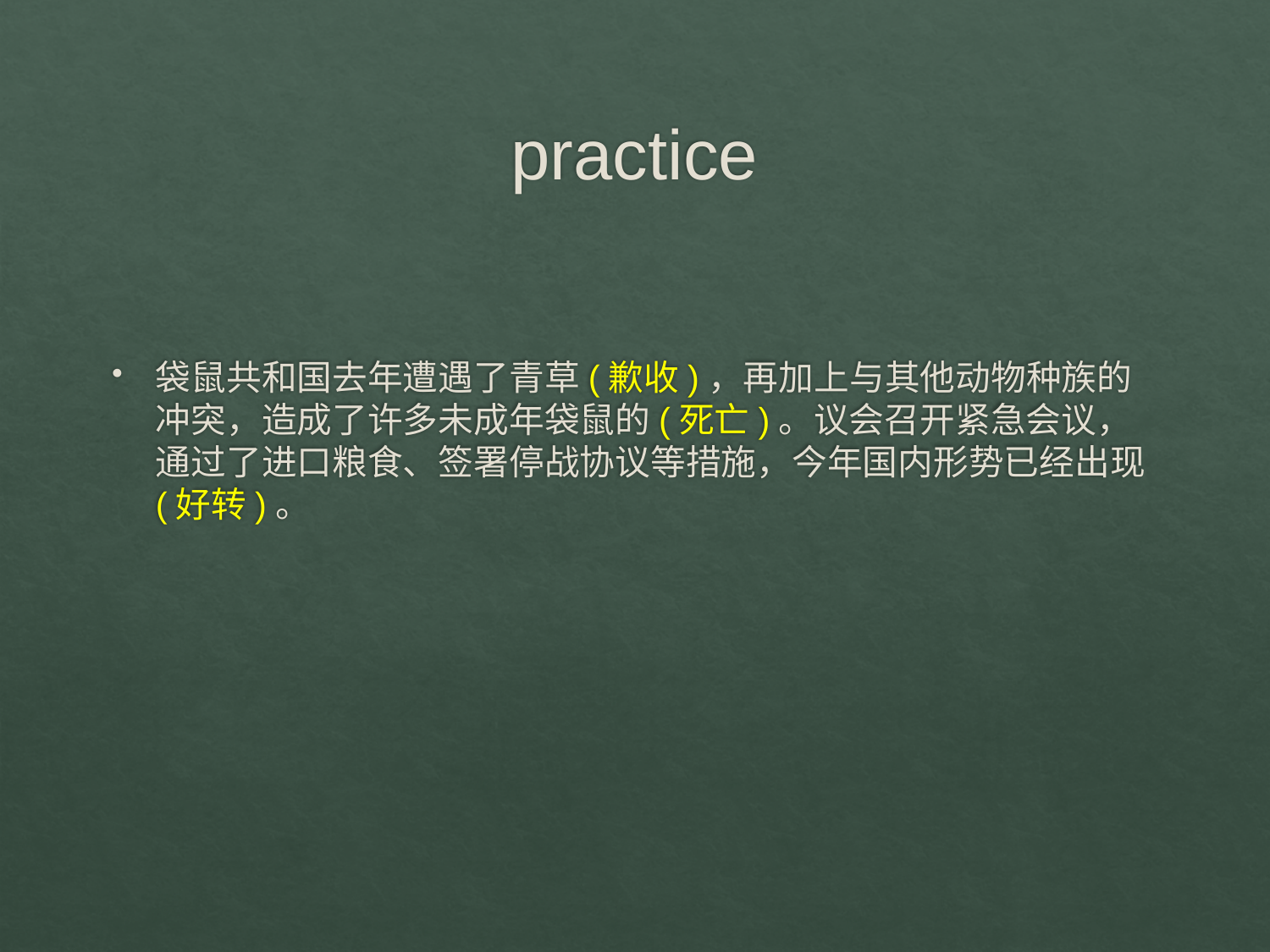

# practice
袋鼠共和国去年遭遇了青草(歉收)，再加上与其他动物种族的冲突，造成了许多未成年袋鼠的(死亡)。议会召开紧急会议，通过了进口粮食、签署停战协议等措施，今年国内形势已经出现(好转)。